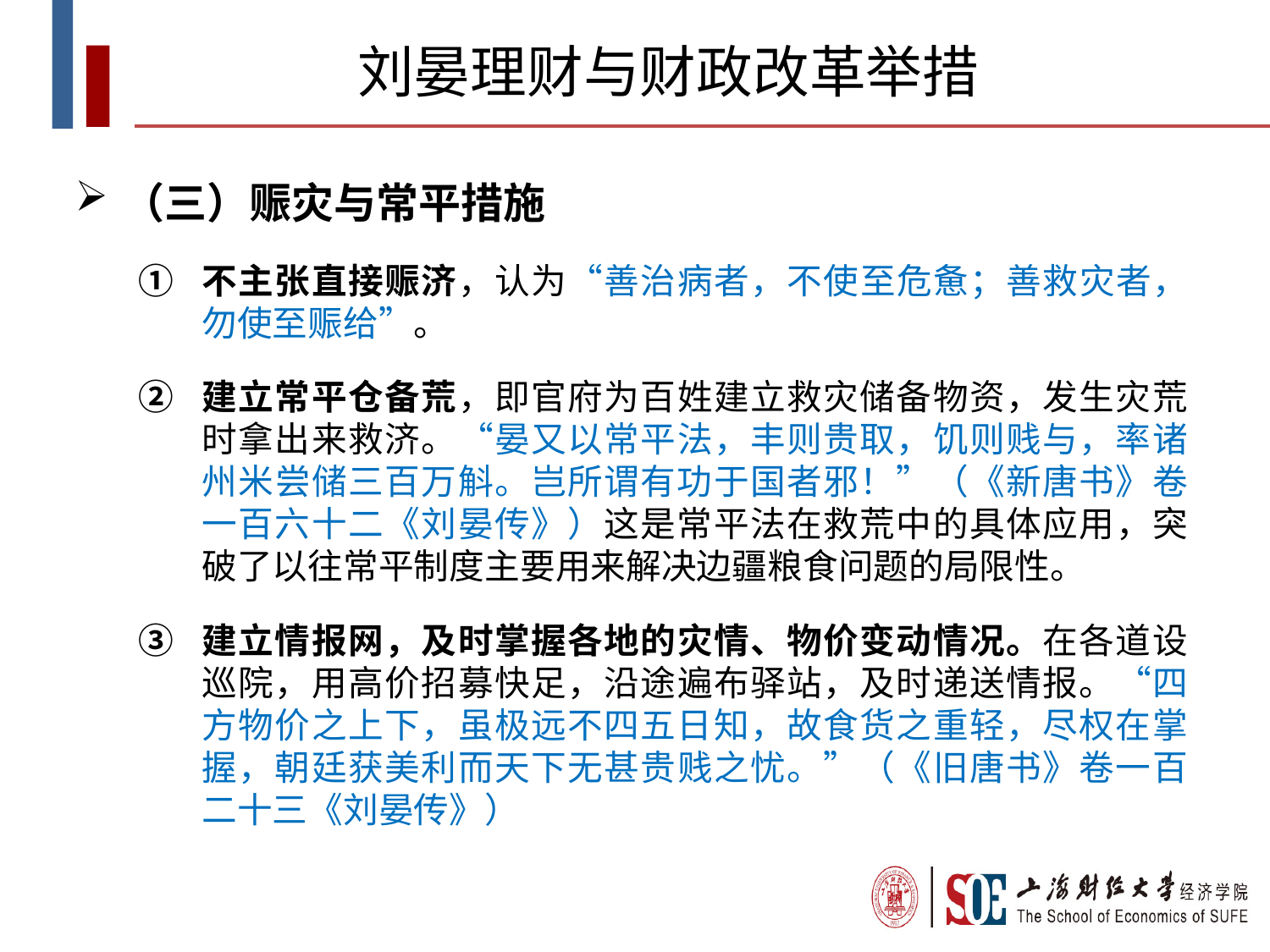

刘晏理财与财政改革举措
（三）赈灾与常平措施
不主张直接赈济，认为“善治病者，不使至危惫；善救灾者，勿使至赈给”。
建立常平仓备荒，即官府为百姓建立救灾储备物资，发生灾荒时拿出来救济。“晏又以常平法，丰则贵取，饥则贱与，率诸州米尝储三百万斛。岂所谓有功于国者邪！”（《新唐书》卷一百六十二《刘晏传》）这是常平法在救荒中的具体应用，突破了以往常平制度主要用来解决边疆粮食问题的局限性。
建立情报网，及时掌握各地的灾情、物价变动情况。在各道设巡院，用高价招募快足，沿途遍布驿站，及时递送情报。“四方物价之上下，虽极远不四五日知，故食货之重轻，尽权在掌握，朝廷获美利而天下无甚贵贱之忧。”（《旧唐书》卷一百二十三《刘晏传》）